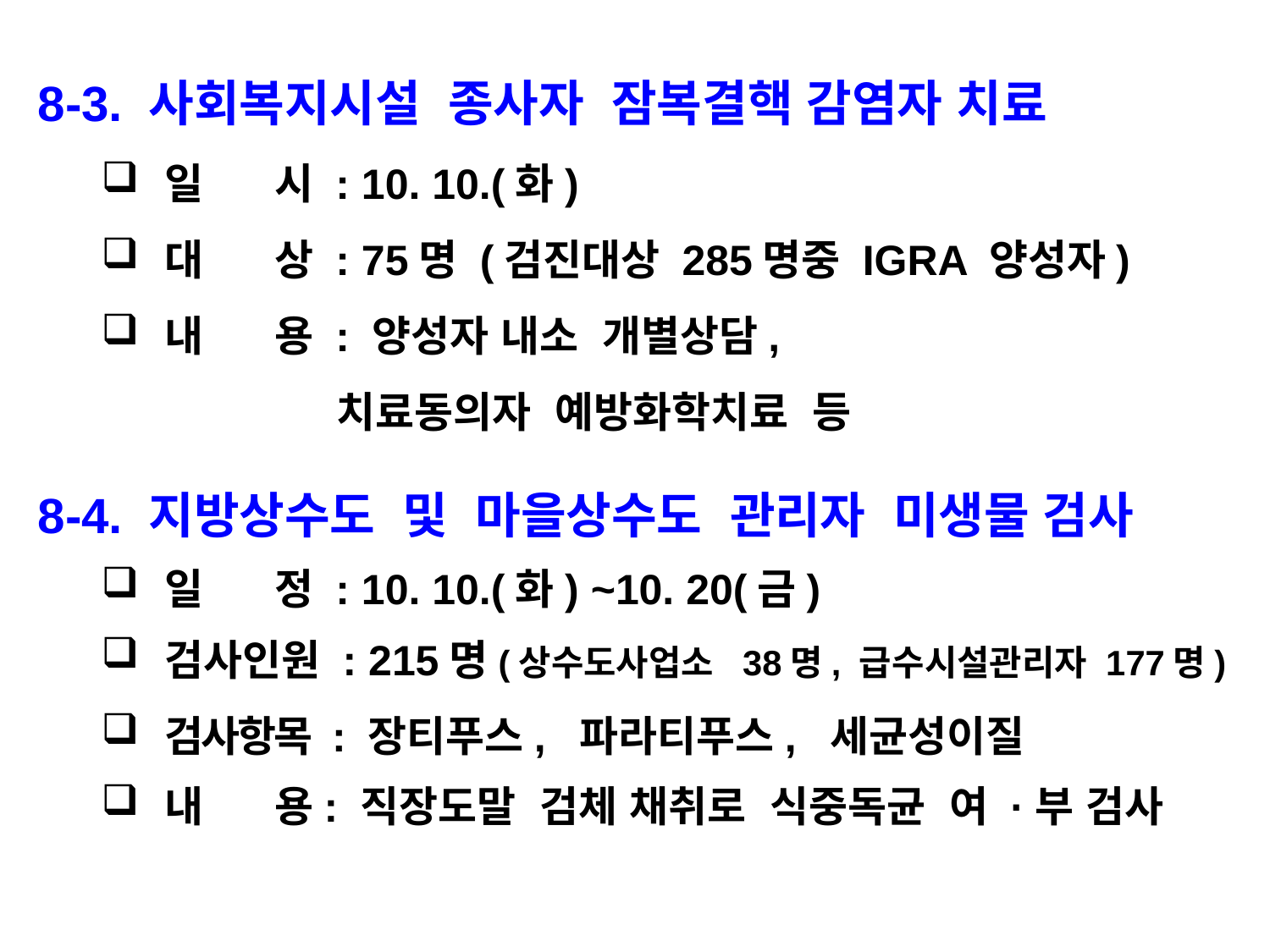

8-3. 사회복지시설  종사자  잠복결핵 감염자 치료
일      시 : 10. 10.(화)
대      상 : 75명 (검진대상 285명중 IGRA 양성자)
내      용 : 양성자 내소  개별상담,
                   치료동의자  예방화학치료  등

8-4. 지방상수도  및  마을상수도  관리자  미생물 검사
일      정 : 10. 10.(화) ~10. 20(금)
검사인원 : 215명(상수도사업소  38명, 급수시설관리자 177명)
검사항목 : 장티푸스,  파라티푸스,  세균성이질
내      용: 직장도말  검체 채취로  식중독균  여 ·부 검사